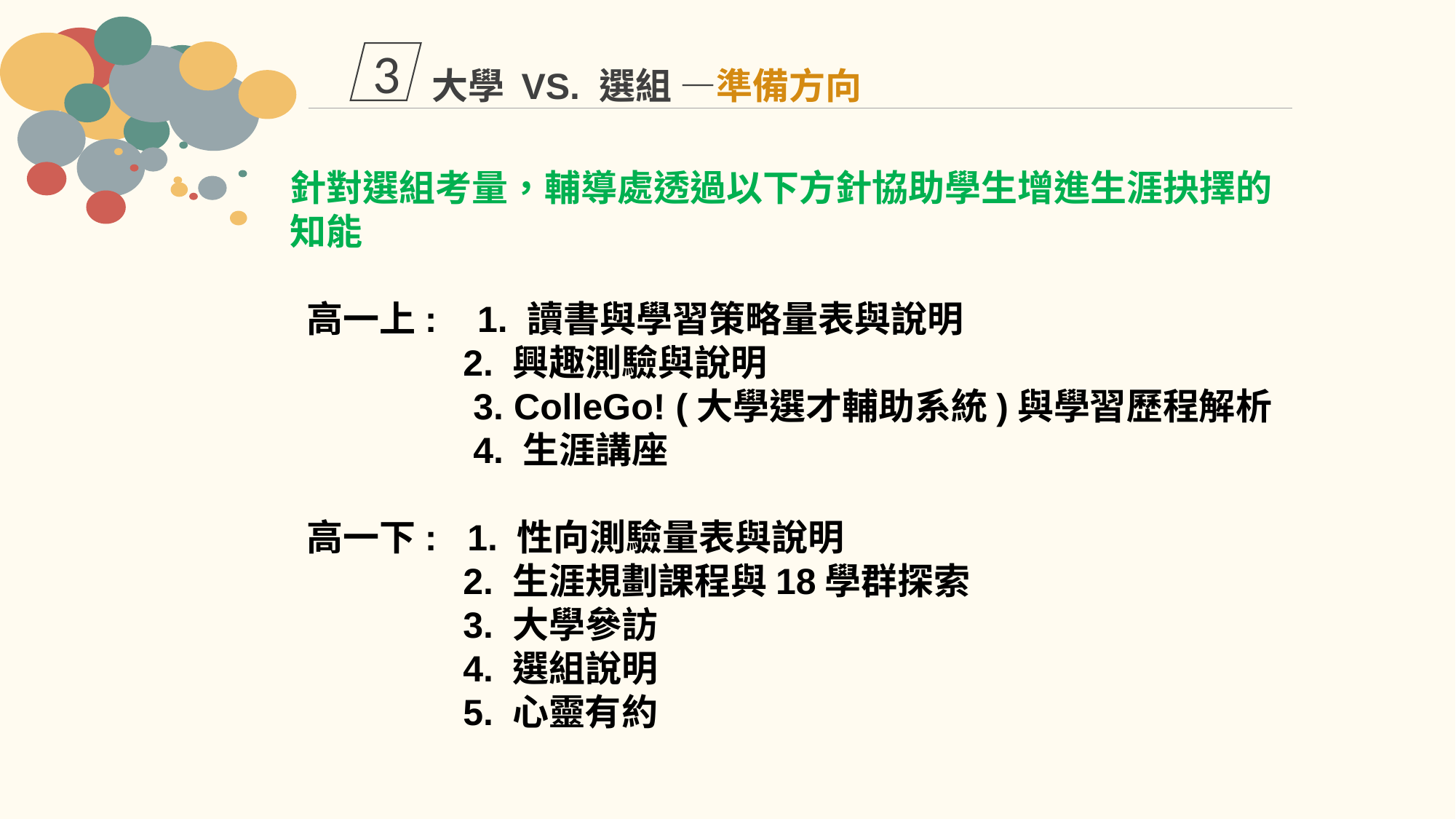

3

大學 VS. 選組 —準備方向
針對選組考量，輔導處透過以下方針協助學生增進生涯抉擇的知能

 高一上:    1. 讀書與學習策略量表與說明
                 2. 興趣測驗與說明
                  3. ColleGo! (大學選才輔助系統)與學習歷程解析
                  4. 生涯講座

 高一下:   1. 性向測驗量表與說明
                 2. 生涯規劃課程與18學群探索
                 3. 大學參訪
                 4. 選組說明
                 5. 心靈有約